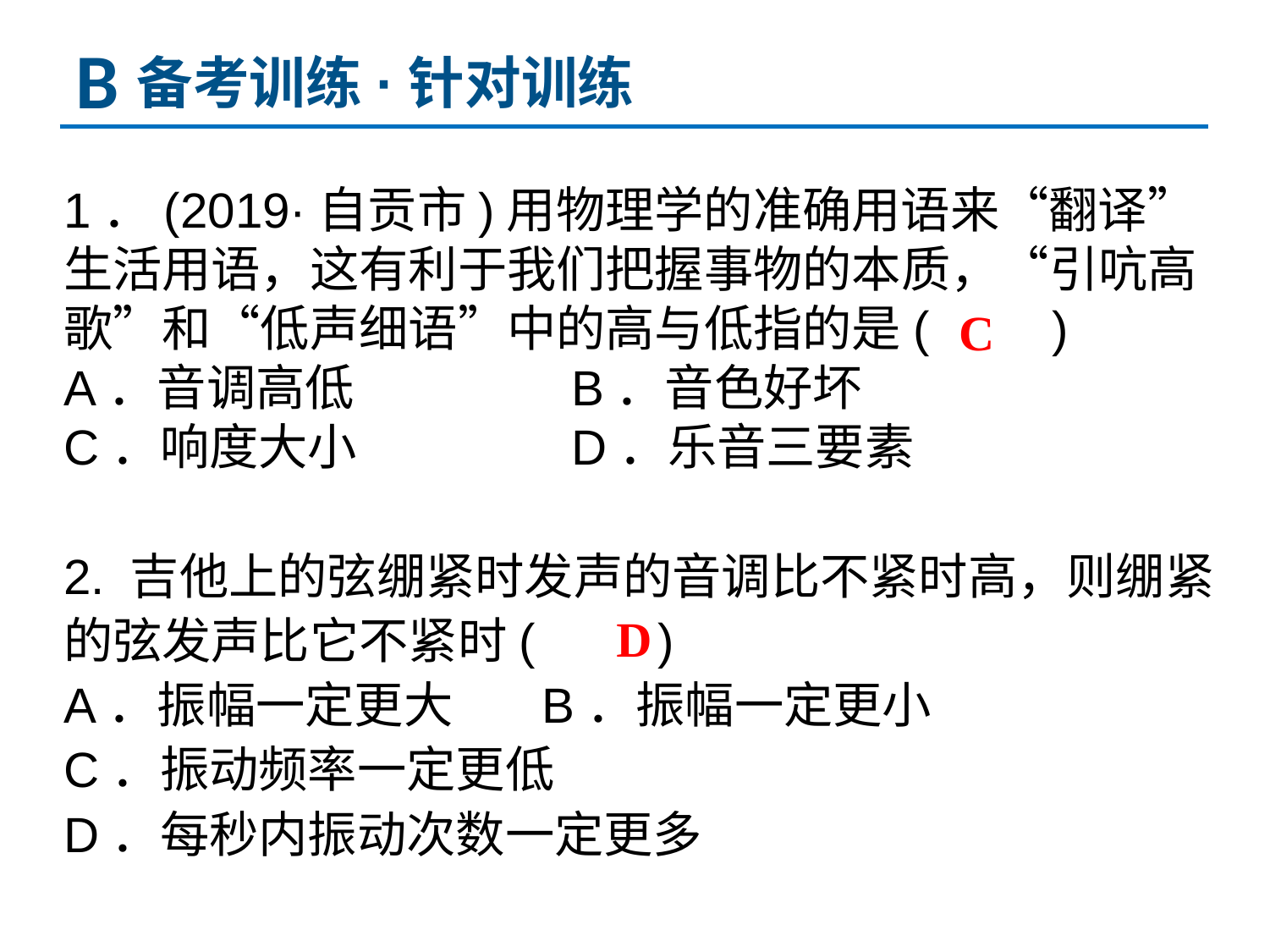

B
备考训练·针对训练
1．(2019·自贡市)用物理学的准确用语来“翻译”生活用语，这有利于我们把握事物的本质，“引吭高歌”和“低声细语”中的高与低指的是(　　)
A．音调高低  		B．音色好坏
C．响度大小  		D．乐音三要素

2. 吉他上的弦绷紧时发声的音调比不紧时高，则绷紧的弦发声比它不紧时(　　)
A．振幅一定更大       B．振幅一定更小
C．振动频率一定更低
D．每秒内振动次数一定更多
C
D